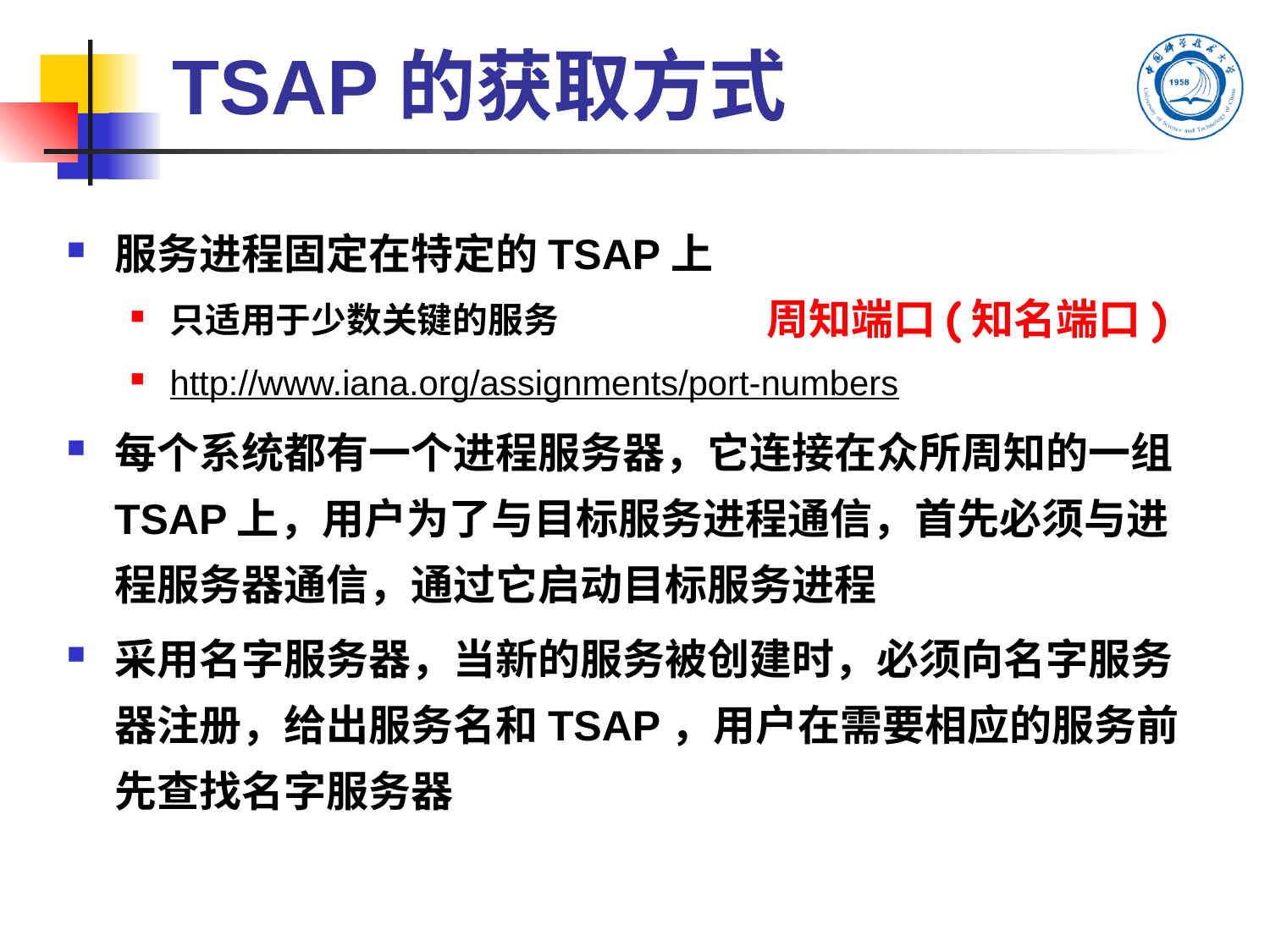

# TSAP的获取方式
服务进程固定在特定的TSAP上
只适用于少数关键的服务
http://www.iana.org/assignments/port-numbers
每个系统都有一个进程服务器，它连接在众所周知的一组TSAP上，用户为了与目标服务进程通信，首先必须与进程服务器通信，通过它启动目标服务进程
采用名字服务器，当新的服务被创建时，必须向名字服务器注册，给出服务名和TSAP，用户在需要相应的服务前先查找名字服务器

周知端口(知名端口)